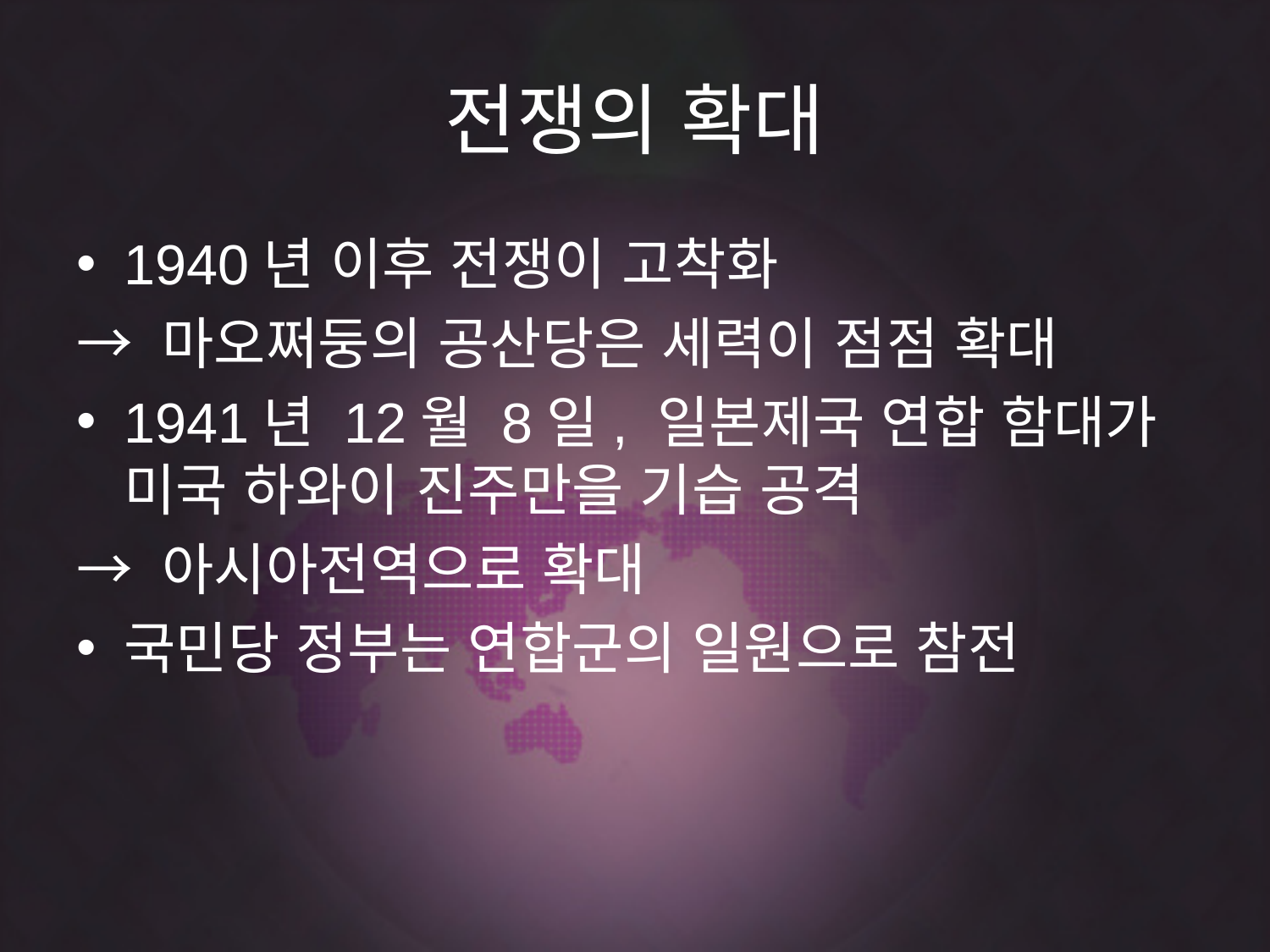

# 전쟁의 확대
1940년 이후 전쟁이 고착화
→ 마오쩌둥의 공산당은 세력이 점점 확대
1941년 12월 8일, 일본제국 연합 함대가 미국 하와이 진주만을 기습 공격
→ 아시아전역으로 확대
국민당 정부는 연합군의 일원으로 참전